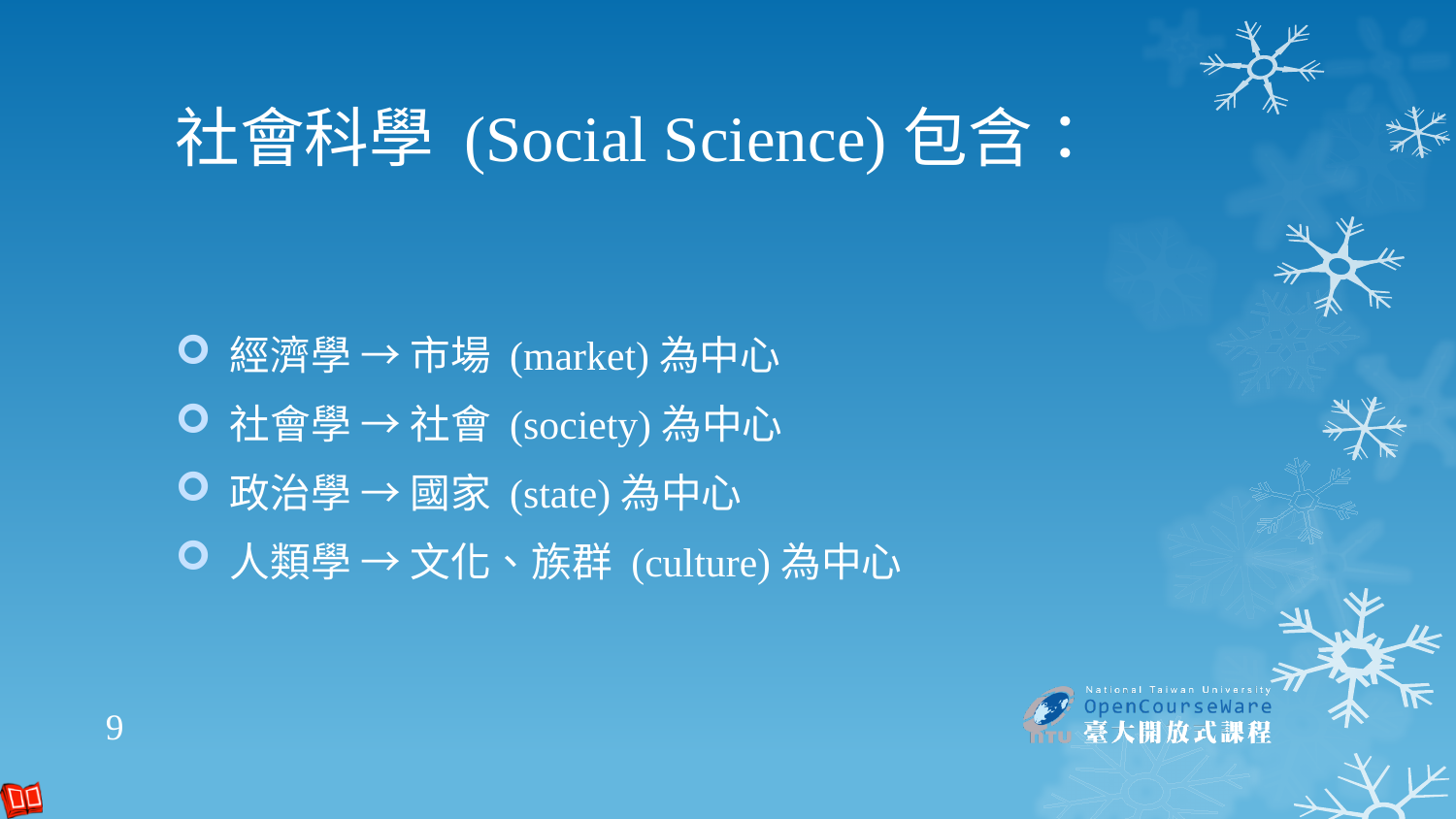

# 社會科學 (Social Science)包含：
經濟學 → 市場 (market)為中心
社會學 → 社會 (society)為中心
政治學 → 國家 (state)為中心
人類學 → 文化、族群 (culture)為中心
9